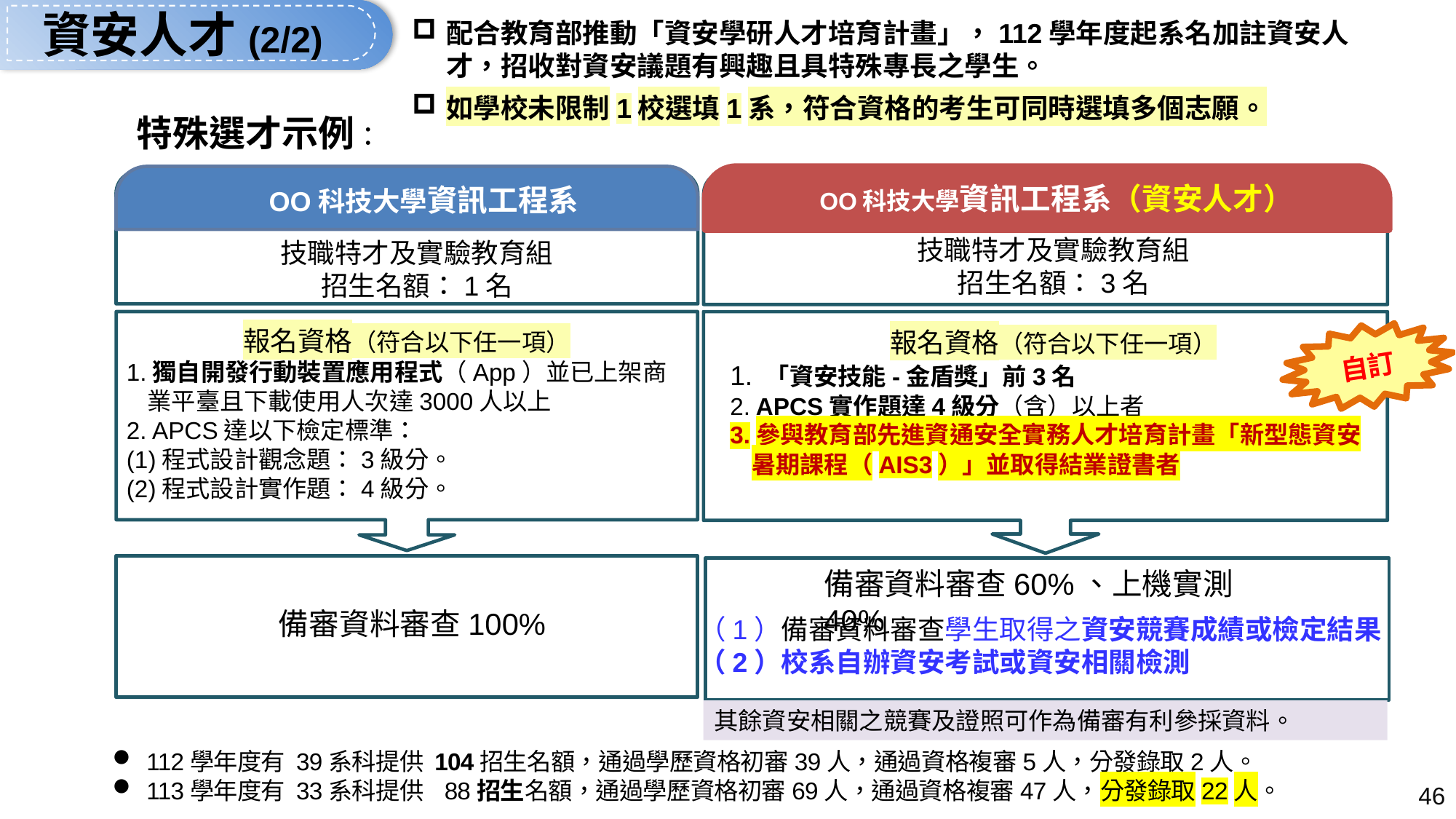

資安人才(2/2)
配合教育部推動「資安學研人才培育計畫」，112學年度起系名加註資安人才，招收對資安議題有興趣且具特殊專長之學生。
如學校未限制1校選填1系，符合資格的考生可同時選填多個志願。
特殊選才示例：
OO科技大學資訊工程系

OO科技大學資訊工程系（資安人才）
技職特才及實驗教育組
招生名額：3名
技職特才及實驗教育組
招生名額：1名

報名資格（符合以下任一項）
1.獨自開發行動裝置應用程式（App）並已上架商業平臺且下載使用人次達3000人以上
2. APCS達以下檢定標準：
(1)程式設計觀念題：3級分。
(2)程式設計實作題：4級分。
報名資格（符合以下任一項）
1. 「資安技能-金盾獎」前3名
2. APCS實作題達4級分（含）以上者
3.參與教育部先進資通安全實務人才培育計畫「新型態資安暑期課程（AIS3）」並取得結業證書者
自訂

備審資料審查60%、上機實測40%
備審資料審查100%
（1）備審資料審查學生取得之資安競賽成績或檢定結果
（2）校系自辦資安考試或資安相關檢測
其餘資安相關之競賽及證照可作為備審有利參採資料。
112學年度有 39系科提供 104招生名額，通過學歷資格初審39人，通過資格複審5人，分發錄取2人。
113學年度有 33系科提供   88招生名額，通過學歷資格初審69人，通過資格複審47人，分發錄取22人。